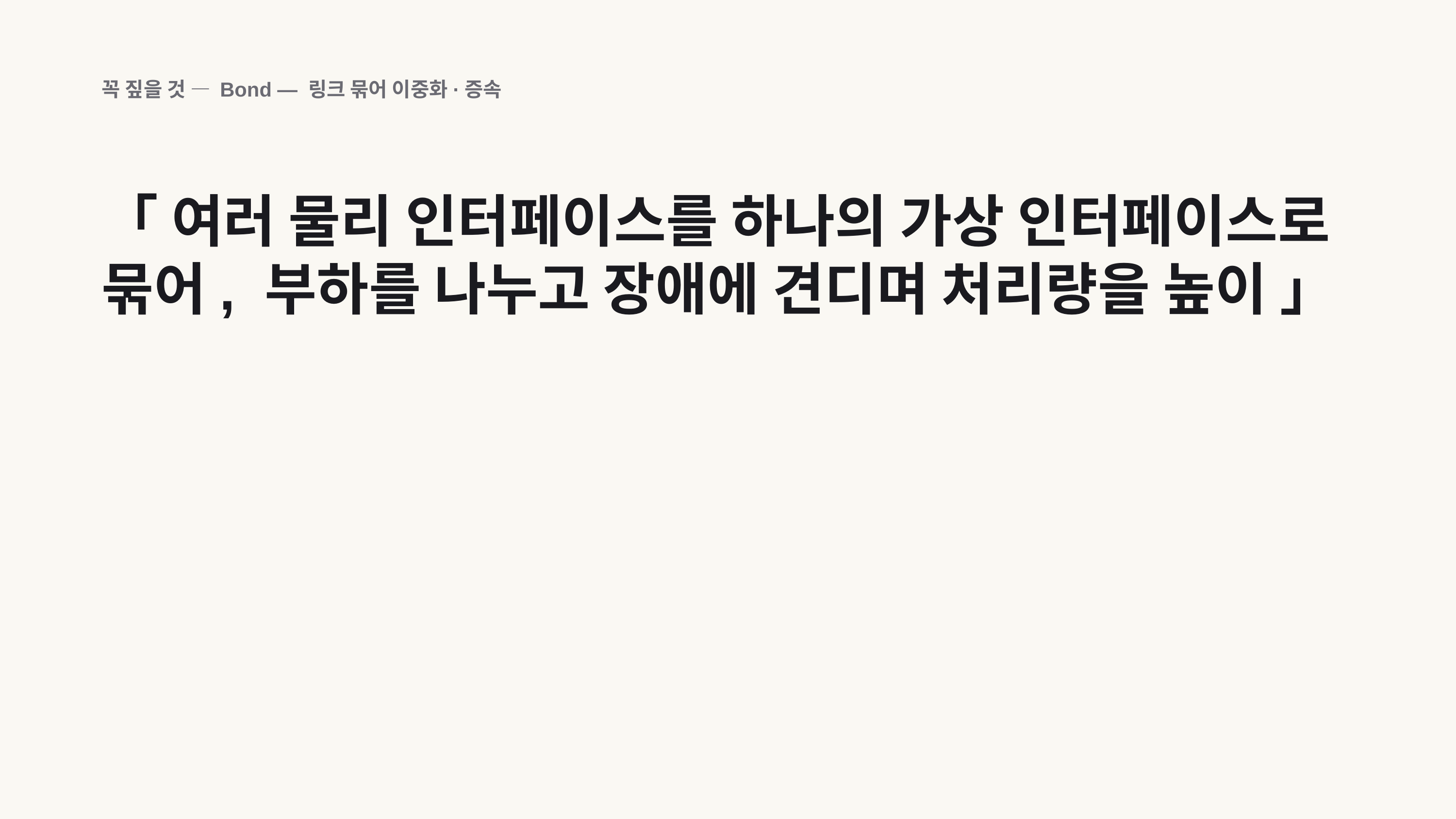

꼭 짚을 것 — Bond — 링크 묶어 이중화·증속
「 여러 물리 인터페이스를 하나의 가상 인터페이스로 묶어, 부하를 나누고 장애에 견디며 처리량을 높이 」